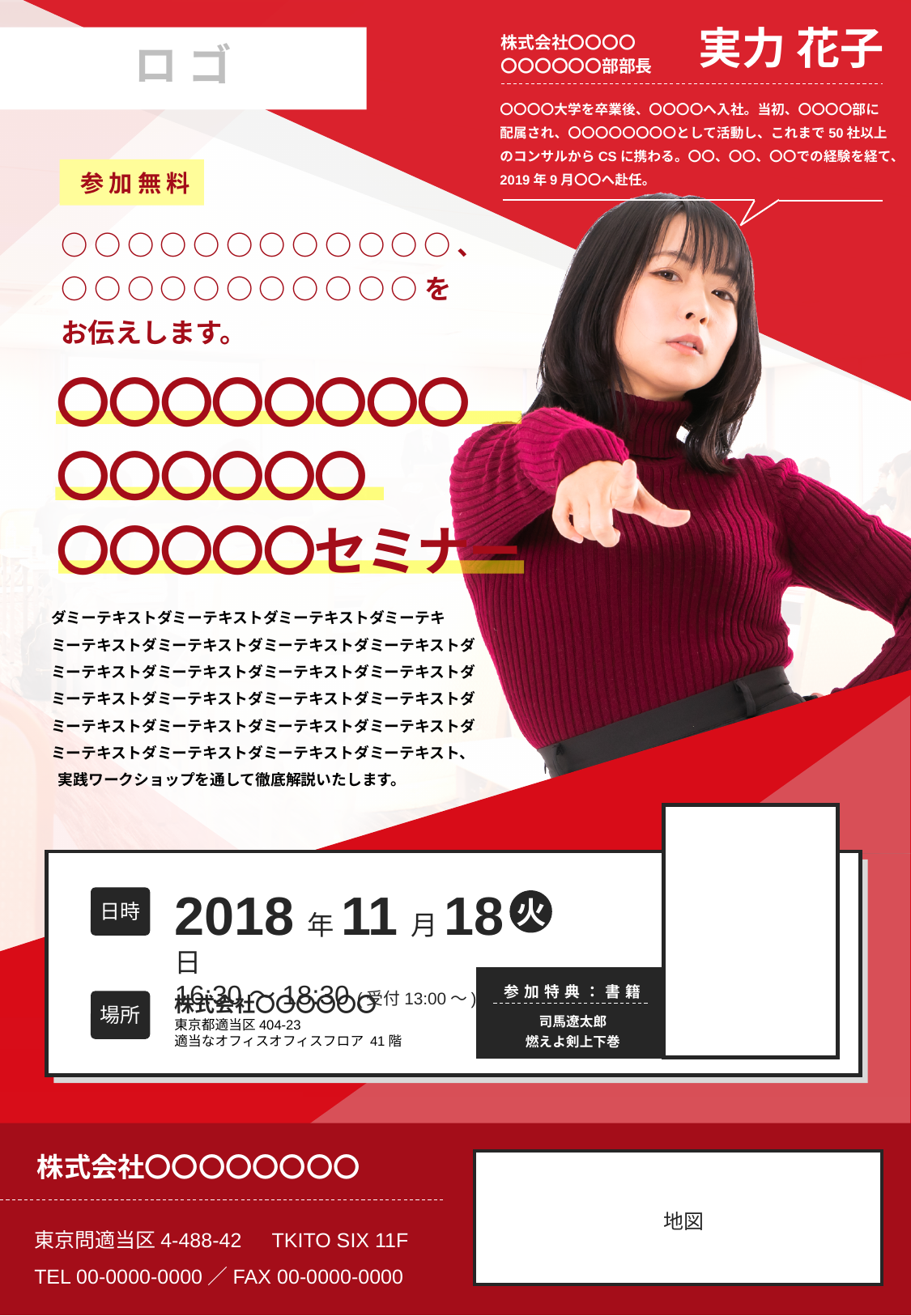

株式会社〇〇〇〇
〇〇〇〇〇〇部部長

実力 花子
ロゴ
〇〇〇〇大学を卒業後、〇〇〇〇へ入社。当初、〇〇〇〇部に配属され、〇〇〇〇〇〇〇〇として活動し、これまで50社以上のコンサルからCSに携わる。〇〇、〇〇、〇〇での経験を経て、2019年9月〇〇へ赴任。

参加無料
○ ○ ○ ○ ○ ○ ○ ○ ○ ○ ○ ○、
○ ○ ○ ○ ○ ○ ○ ○ ○ ○ ○を
お伝えします。
〇〇〇〇〇〇〇〇
〇〇〇〇〇〇
〇〇〇〇〇セミナー

ダミーテキストダミーテキストダミーテキストダミーテキ
ミーテキストダミーテキストダミーテキストダミーテキストダミーテキストダミーテキストダミーテキストダミーテキストダミーテキストダミーテキストダミーテキストダミーテキストダミーテキストダミーテキストダミーテキストダミーテキストダミーテキストダミーテキストダミーテキストダミーテキスト、
 実践ワークショップを通して徹底解説いたします。

2018年11月18日
16:30～18:30 (受付13:00〜)
火

参加特典：書籍
株式会社〇〇〇〇〇〇
東京都適当区404-23
適当なオフィスオフィスフロア 41階
司馬遼太郎
燃えよ剣上下巻
株式会社〇〇〇〇〇〇〇〇
地図
東京問適当区4-488-42　TKITO SIX 11F
TEL 00-0000-0000／FAX 00-0000-0000